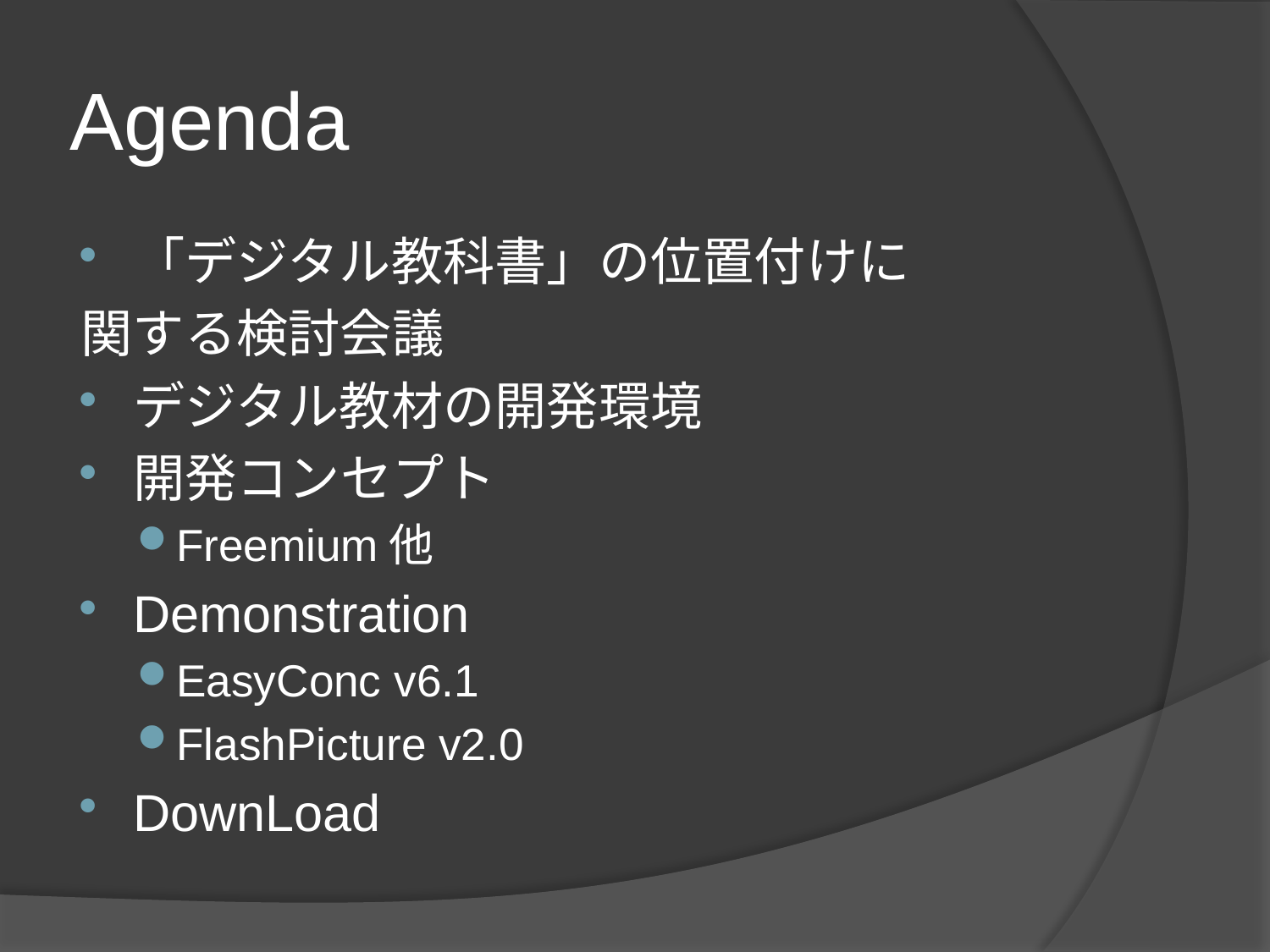

# Agenda
「デジタル教科書」の位置付けに
					関する検討会議
デジタル教材の開発環境
開発コンセプト
Freemium他
Demonstration
EasyConc v6.1
FlashPicture v2.0
DownLoad